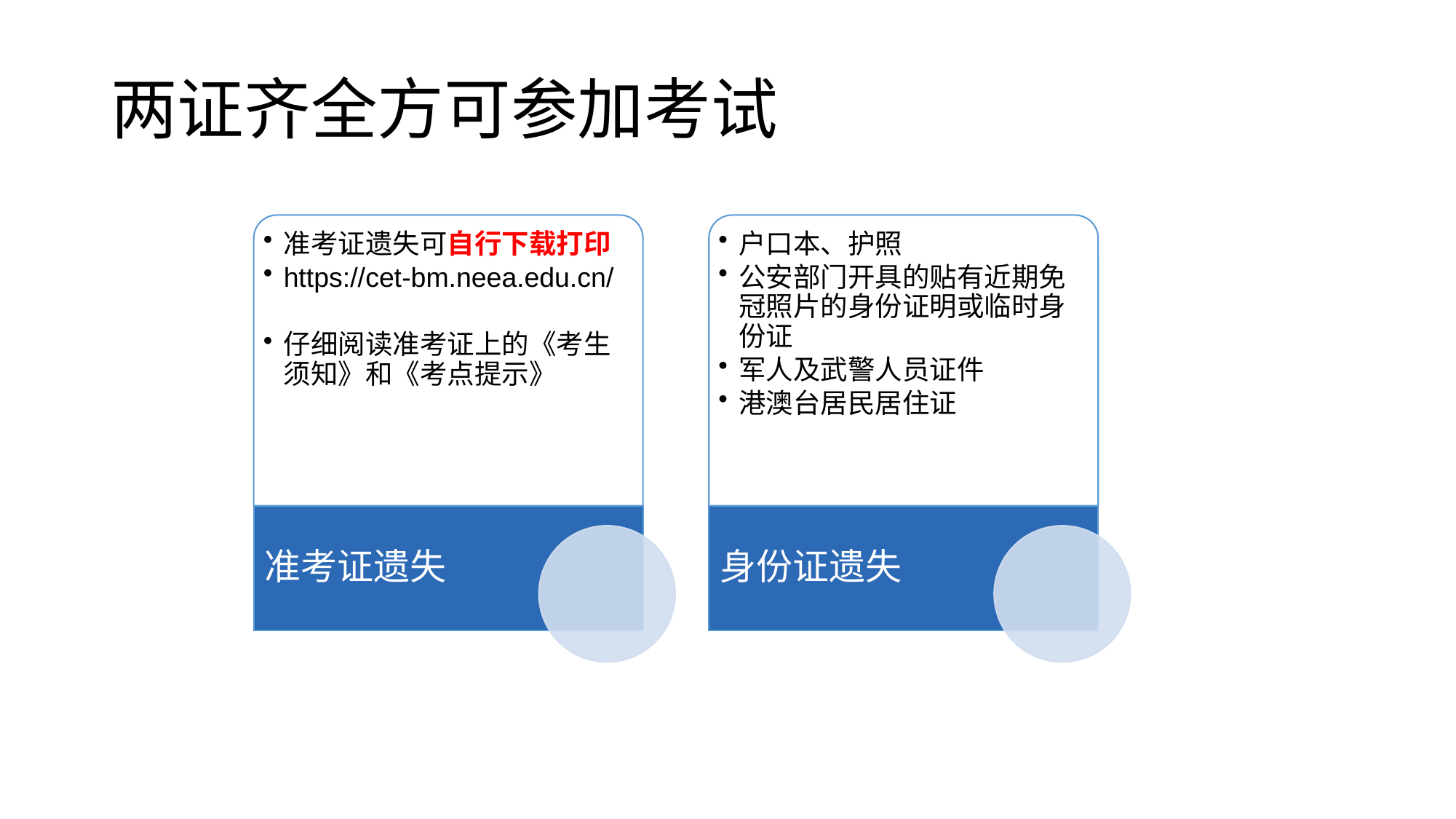

两证齐全方可参加考试
准考证遗失可自行下载打印
https://cet-bm.neea.edu.cn/

仔细阅读准考证上的《考生须知》和《考点提示》
准考证遗失
户口本、护照
公安部门开具的贴有近期免冠照片的身份证明或临时身份证
军人及武警人员证件
港澳台居民居住证
身份证遗失